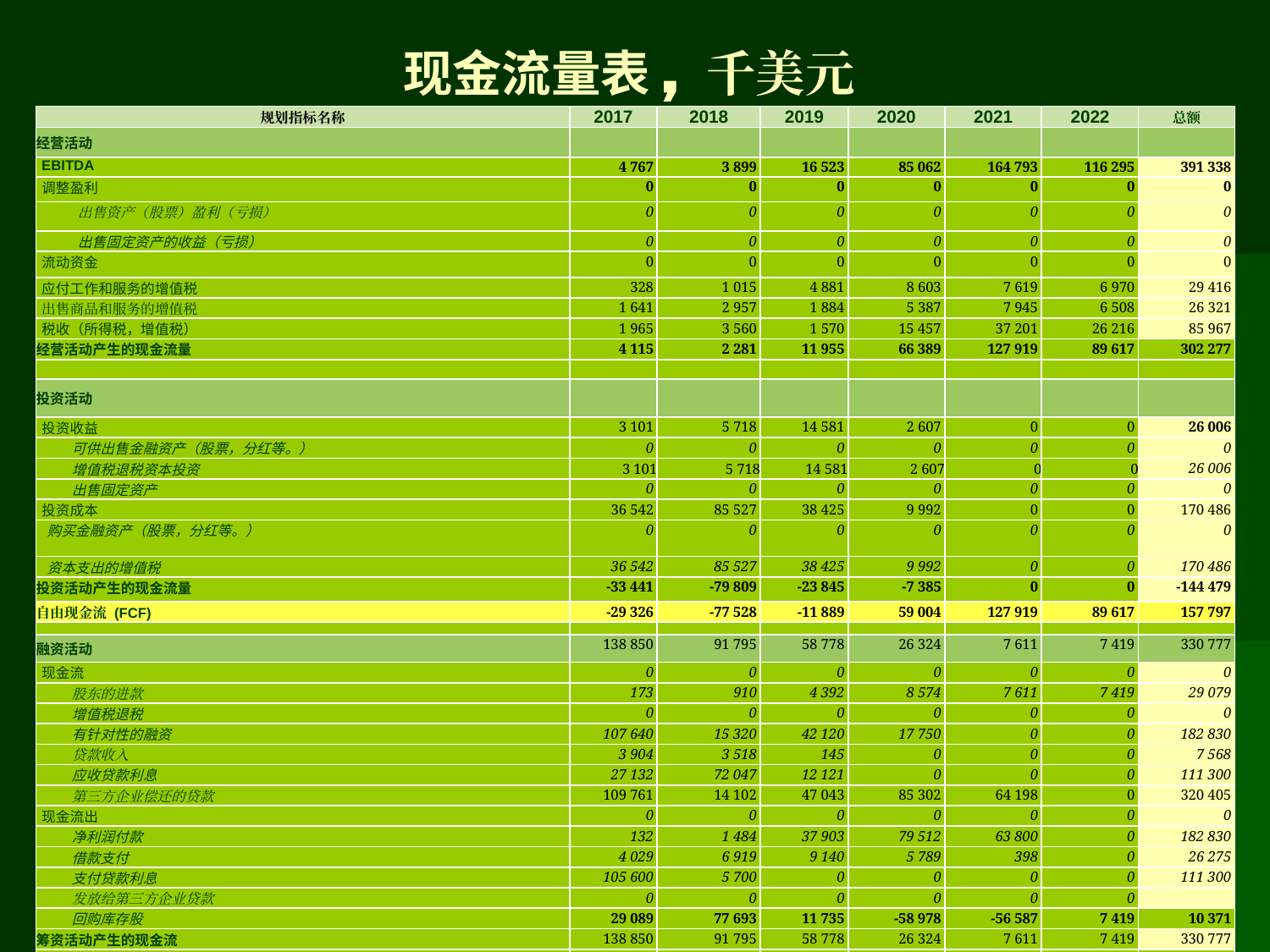

现金流量表, 千美元
| 规划指标名称 | 2017 | 2018 | 2019 | 2020 | 2021 | 2022 | 总额 |
| --- | --- | --- | --- | --- | --- | --- | --- |
| 经营活动 |  |  |  |  |  |  |  |
| EBITDA | 4 767 | 3 899 | 16 523 | 85 062 | 164 793 | 116 295 | 391 338 |
| 调整盈利 | 0 | 0 | 0 | 0 | 0 | 0 | 0 |
| 出售资产（股票）盈利（亏损） | 0 | 0 | 0 | 0 | 0 | 0 | 0 |
| 出售固定资产的收益（亏损） | 0 | 0 | 0 | 0 | 0 | 0 | 0 |
| 流动资金 | 0 | 0 | 0 | 0 | 0 | 0 | 0 |
| 应付工作和服务的增值税 | 328 | 1 015 | 4 881 | 8 603 | 7 619 | 6 970 | 29 416 |
| 出售商品和服务的增值税 | 1 641 | 2 957 | 1 884 | 5 387 | 7 945 | 6 508 | 26 321 |
| 税收（所得税，增值税） | 1 965 | 3 560 | 1 570 | 15 457 | 37 201 | 26 216 | 85 967 |
| 经营活动产生的现金流量 | 4 115 | 2 281 | 11 955 | 66 389 | 127 919 | 89 617 | 302 277 |
|  |  |  |  |  |  |  |  |
| 投资活动 |  |  |  |  |  |  |  |
| 投资收益 | 3 101 | 5 718 | 14 581 | 2 607 | 0 | 0 | 26 006 |
| 可供出售金融资产（股票，分红等。） | 0 | 0 | 0 | 0 | 0 | 0 | 0 |
| 增值税退税资本投资 | 3 101 | 5 718 | 14 581 | 2 607 | 0 | 0 | 26 006 |
| 出售固定资产 | 0 | 0 | 0 | 0 | 0 | 0 | 0 |
| 投资成本 | 36 542 | 85 527 | 38 425 | 9 992 | 0 | 0 | 170 486 |
| 购买金融资产（股票，分红等。） | 0 | 0 | 0 | 0 | 0 | 0 | 0 |
| 资本支出的增值税 | 36 542 | 85 527 | 38 425 | 9 992 | 0 | 0 | 170 486 |
| 投资活动产生的现金流量 | -33 441 | -79 809 | -23 845 | -7 385 | 0 | 0 | -144 479 |
| 自由现金流 (FCF) | -29 326 | -77 528 | -11 889 | 59 004 | 127 919 | 89 617 | 157 797 |
|  |  |  |  |  |  |  |  |
| 融资活动 | 138 850 | 91 795 | 58 778 | 26 324 | 7 611 | 7 419 | 330 777 |
| 现金流 | 0 | 0 | 0 | 0 | 0 | 0 | 0 |
| 股东的进款 | 173 | 910 | 4 392 | 8 574 | 7 611 | 7 419 | 29 079 |
| 增值税退税 | 0 | 0 | 0 | 0 | 0 | 0 | 0 |
| 有针对性的融资 | 107 640 | 15 320 | 42 120 | 17 750 | 0 | 0 | 182 830 |
| 贷款收入 | 3 904 | 3 518 | 145 | 0 | 0 | 0 | 7 568 |
| 应收贷款利息 | 27 132 | 72 047 | 12 121 | 0 | 0 | 0 | 111 300 |
| 第三方企业偿还的贷款 | 109 761 | 14 102 | 47 043 | 85 302 | 64 198 | 0 | 320 405 |
| 现金流出 | 0 | 0 | 0 | 0 | 0 | 0 | 0 |
| 净利润付款 | 132 | 1 484 | 37 903 | 79 512 | 63 800 | 0 | 182 830 |
| 借款支付 | 4 029 | 6 919 | 9 140 | 5 789 | 398 | 0 | 26 275 |
| 支付贷款利息 | 105 600 | 5 700 | 0 | 0 | 0 | 0 | 111 300 |
| 发放给第三方企业贷款 | 0 | 0 | 0 | 0 | 0 | 0 |  |
| 回购库存股 | 29 089 | 77 693 | 11 735 | -58 978 | -56 587 | 7 419 | 10 371 |
| 筹资活动产生的现金流 | 138 850 | 91 795 | 58 778 | 26 324 | 7 611 | 7 419 | 330 777 |
|  |  |  |  |  |  |  |  |
| 剩余现金流 (CFr) | -237 | 165 | -154 | 26 | 71 332 | 97 036 | 168 169 |
| 期初现金 | 267 | 29 | 195 | 41 | 67 | 71 399 | 267 |
| 期末现金 | 29 | 195 | 41 | 67 | 71 399 | 168 435 | 168 435 |
| 还本付息前自由现金流 (CFADS) | 78 182 | -63 691 | -7 672 | -2 758 | 64 119 | 89 617 | 157 797 |
29